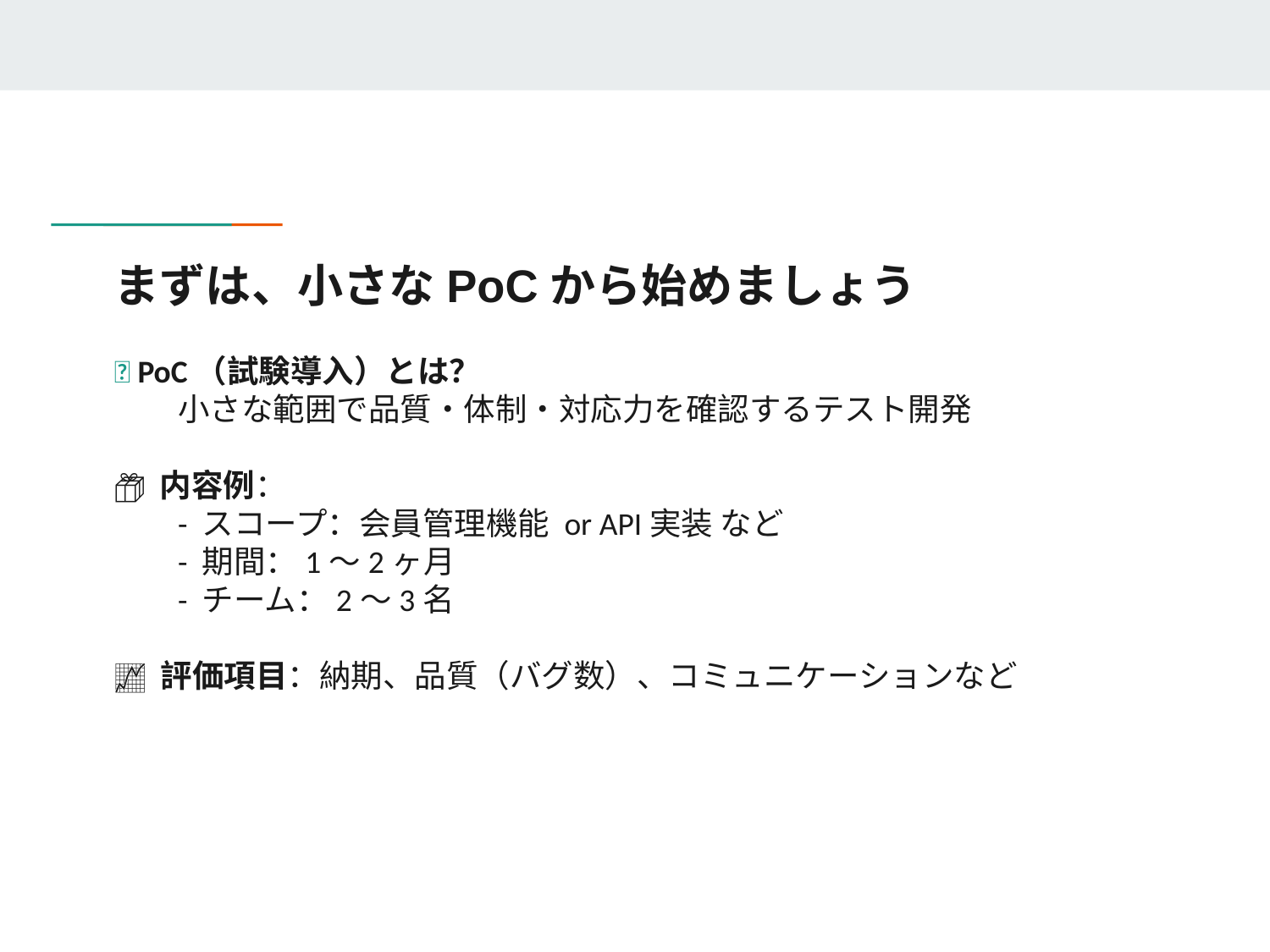

# まずは、小さなPoCから始めましょう
🧪 PoC（試験導入）とは？
小さな範囲で品質・体制・対応力を確認するテスト開発

📦 内容例：
- スコープ：会員管理機能 or API実装 など
- 期間：1〜2ヶ月
- チーム：2〜3名

📈 評価項目：納期、品質（バグ数）、コミュニケーションなど